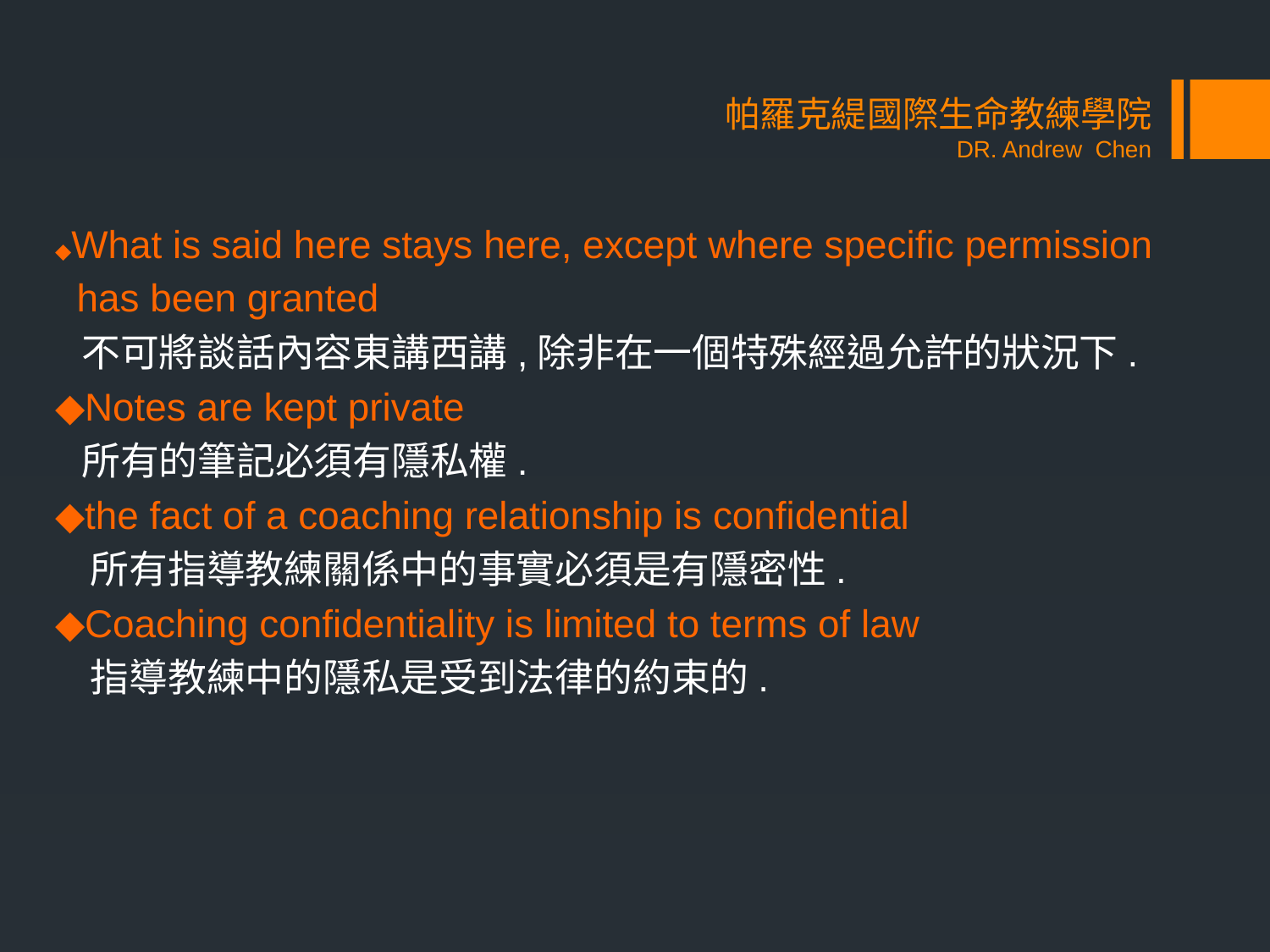

# 帕羅克緹國際生命教練學院 DR. Andrew  Chen

◆What is said here stays here, except where specific permission
  has been granted
  不可將談話內容東講西講,除非在一個特殊經過允許的狀況下.
◆Notes are kept private
  所有的筆記必須有隱私權.
◆the fact of a coaching relationship is confidential
   所有指導教練關係中的事實必須是有隱密性.
◆Coaching confidentiality is limited to terms of law
   指導教練中的隱私是受到法律的約束的.